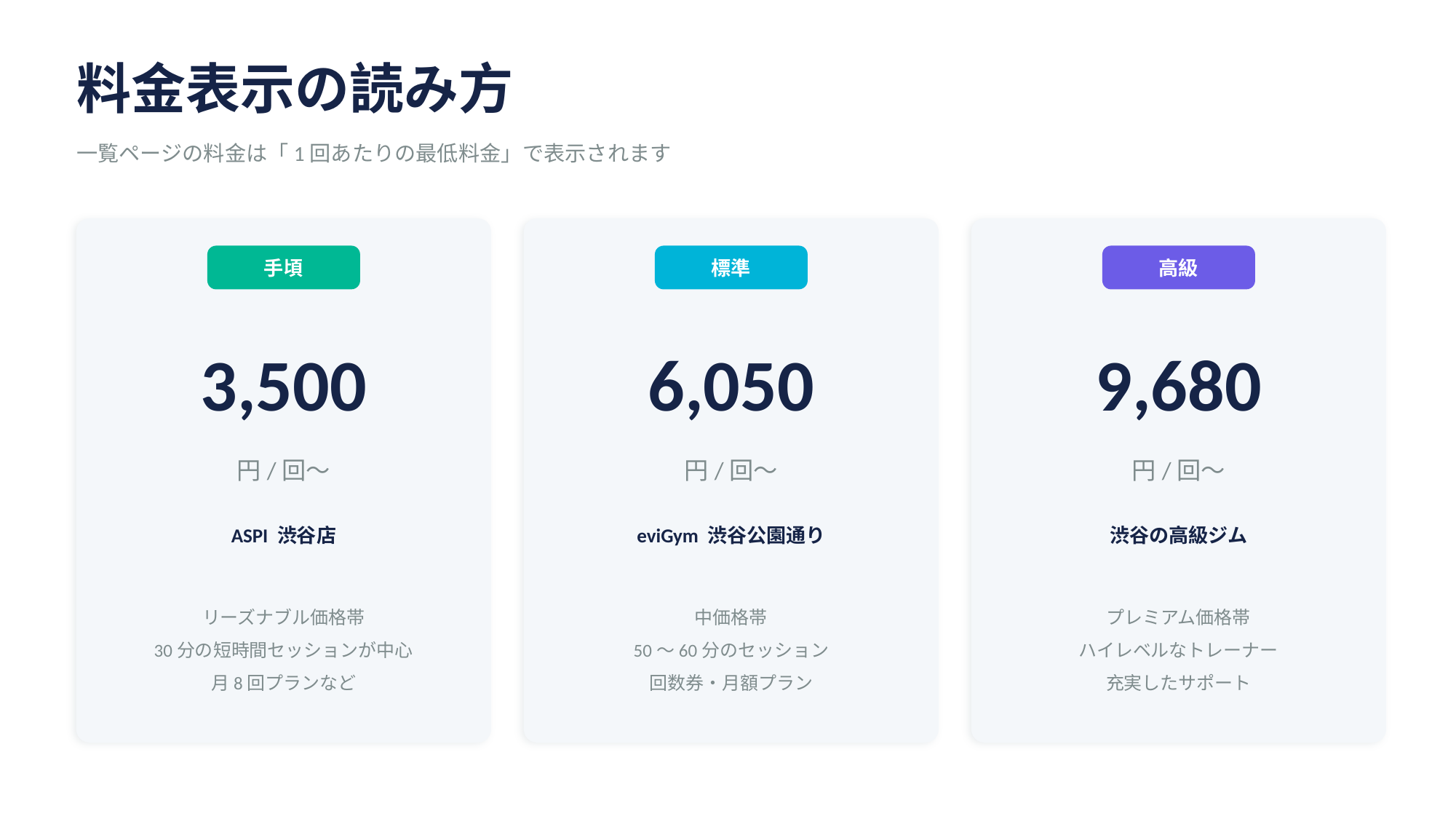

料金表示の読み方
一覧ページの料金は「1回あたりの最低料金」で表示されます

手頃

標準

高級
3,500
6,050
9,680
円/回〜
円/回〜
円/回〜
ASPI 渋谷店
eviGym 渋谷公園通り
渋谷の高級ジム
リーズナブル価格帯
30分の短時間セッションが中心
月8回プランなど
中価格帯
50〜60分のセッション
回数券・月額プラン
プレミアム価格帯
ハイレベルなトレーナー
充実したサポート